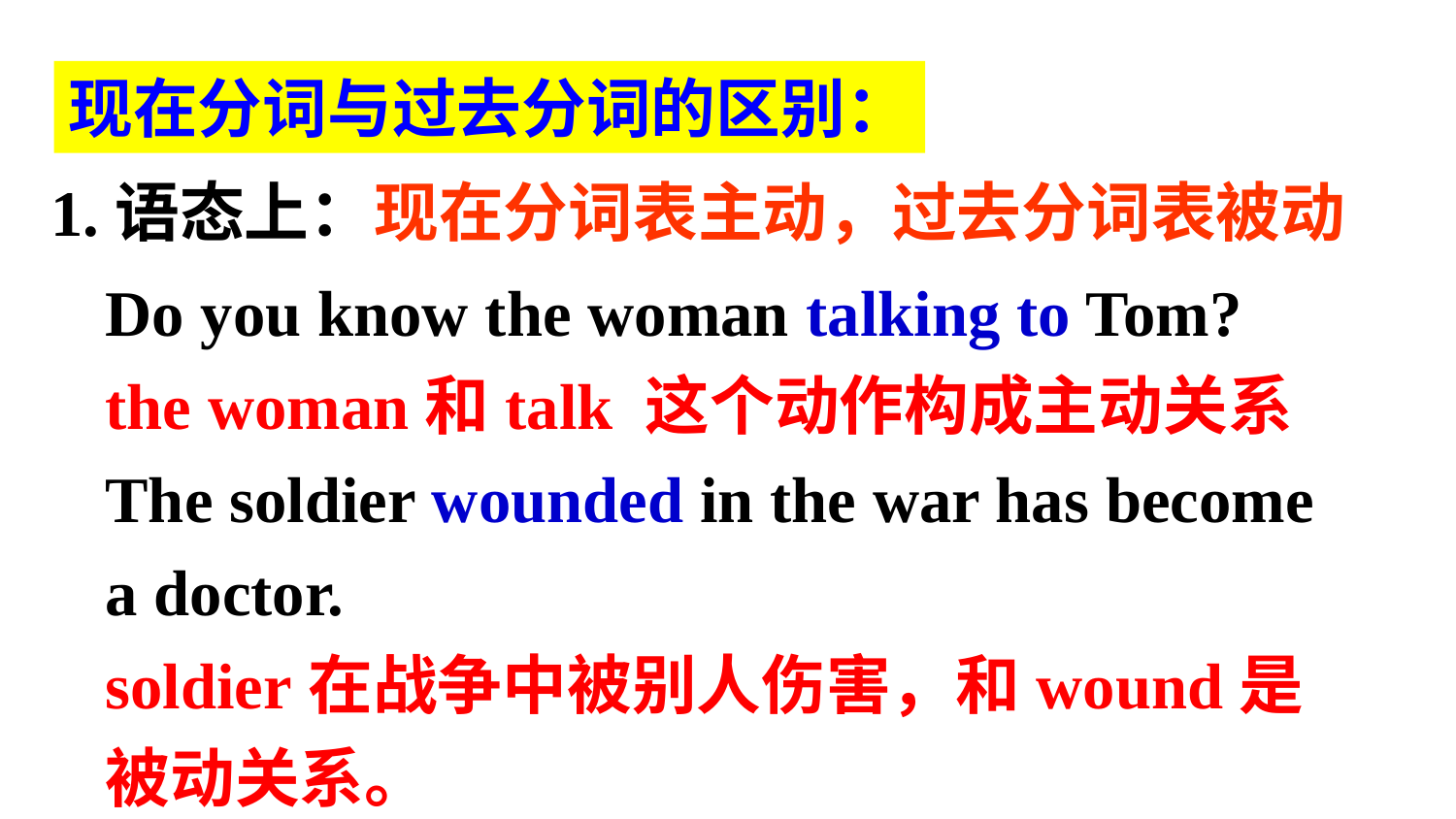

现在分词与过去分词的区别：
1.语态上：现在分词表主动，过去分词表被动
Do you know the woman talking to Tom?
the woman和talk 这个动作构成主动关系
The soldier wounded in the war has become a doctor.
soldier在战争中被别人伤害，和wound是被动关系。